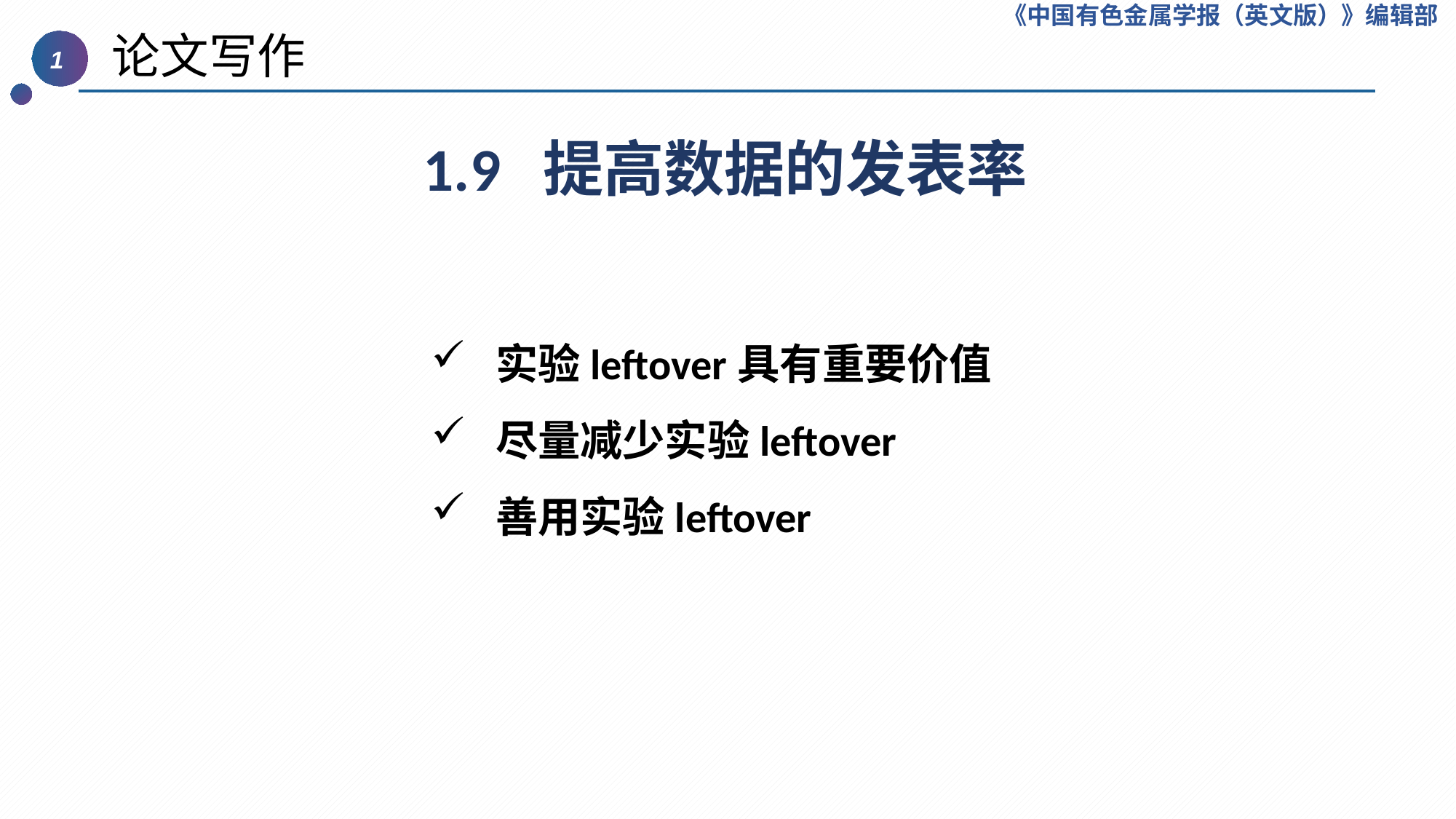

《中国有色金属学报（英文版）》编辑部

      论文写作

1

1.9  提高数据的发表率
  实验leftover具有重要价值
  尽量减少实验leftover
  善用实验leftover